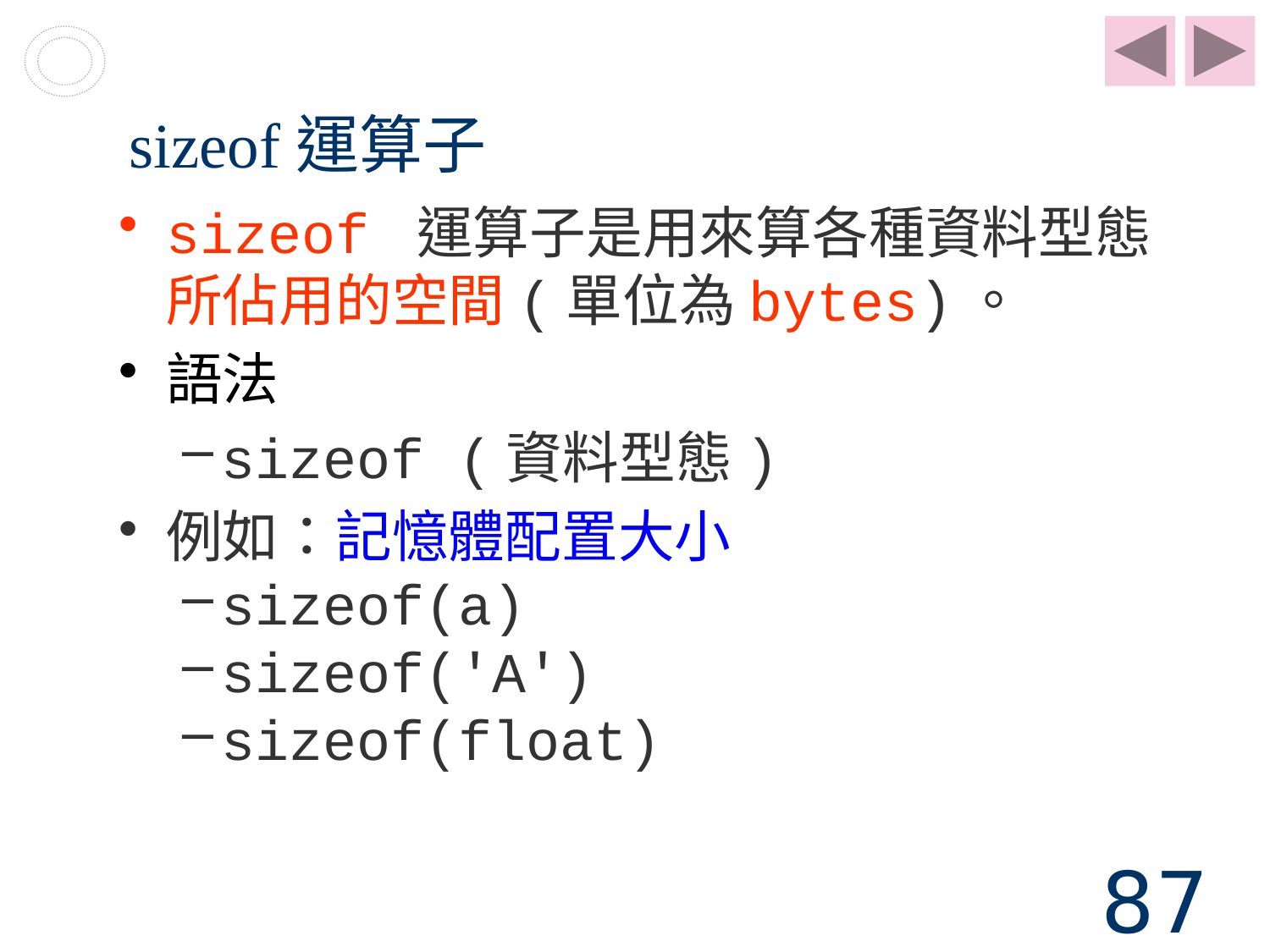

sizeof運算子
sizeof 運算子是用來算各種資料型態
所佔用的空間(單位為bytes)。
語法
sizeof (資料型態)
例如：記憶體配置大小
sizeof(a)
sizeof('A')
sizeof(float)
87